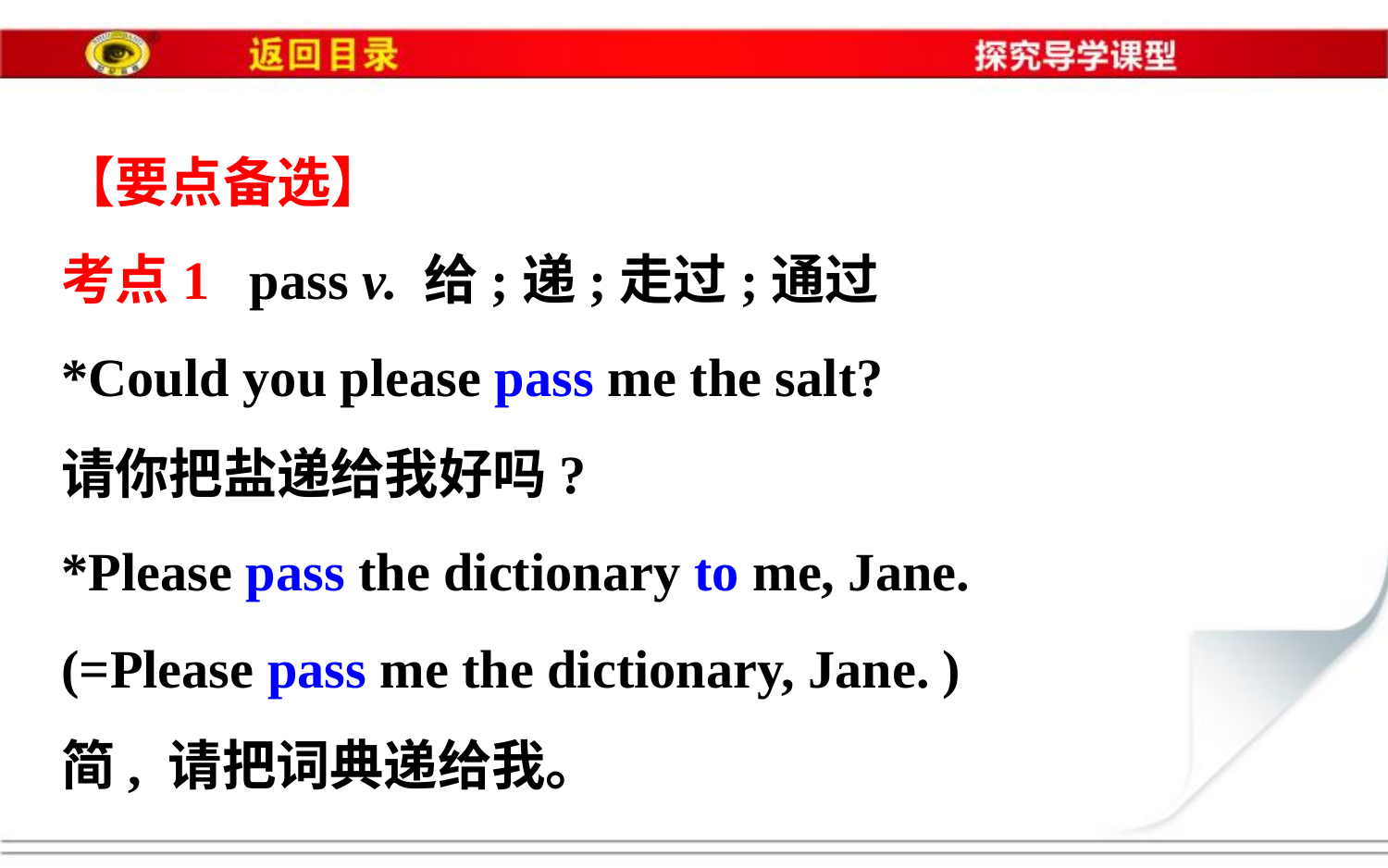

【要点备选】
考点1   pass v. 给;递;走过;通过
*Could you please pass me the salt?
请你把盐递给我好吗?
*Please pass the dictionary to me, Jane.
(=Please pass me the dictionary, Jane. )
简, 请把词典递给我。